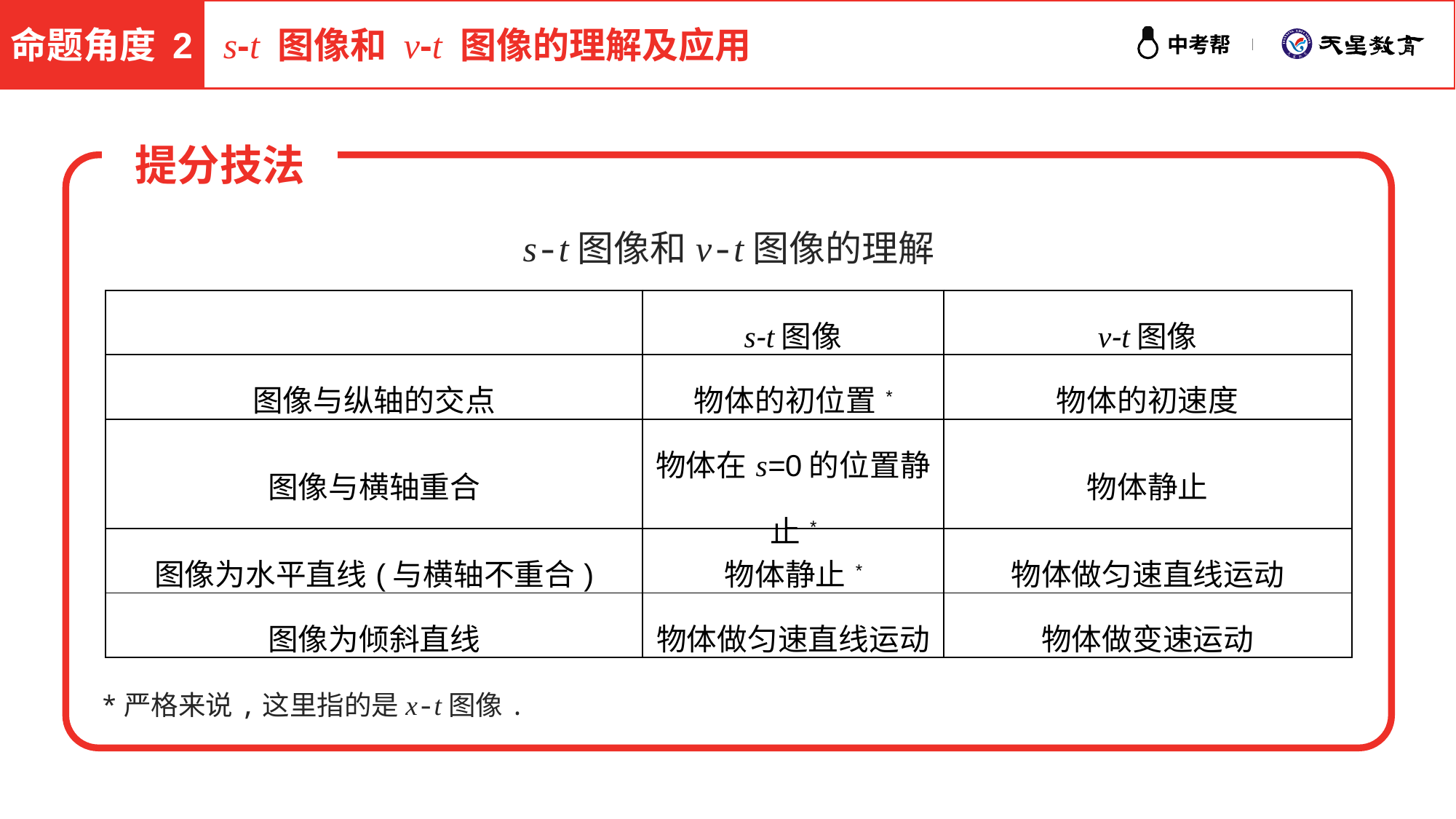

命题角度 2
s-t 图像和 v-t 图像的理解及应用
提分技法

s-t图像和v-t图像的理解

*严格来说,这里指的是x-t图像.
|  | s-t图像 | v-t图像 |
| --- | --- | --- |
| 图像与纵轴的交点 | 物体的初位置\* | 物体的初速度 |
| 图像与横轴重合 | 物体在s=0的位置静止\* | 物体静止 |
| 图像为水平直线(与横轴不重合) | 物体静止\* | 物体做匀速直线运动 |
| 图像为倾斜直线 | 物体做匀速直线运动 | 物体做变速运动 |